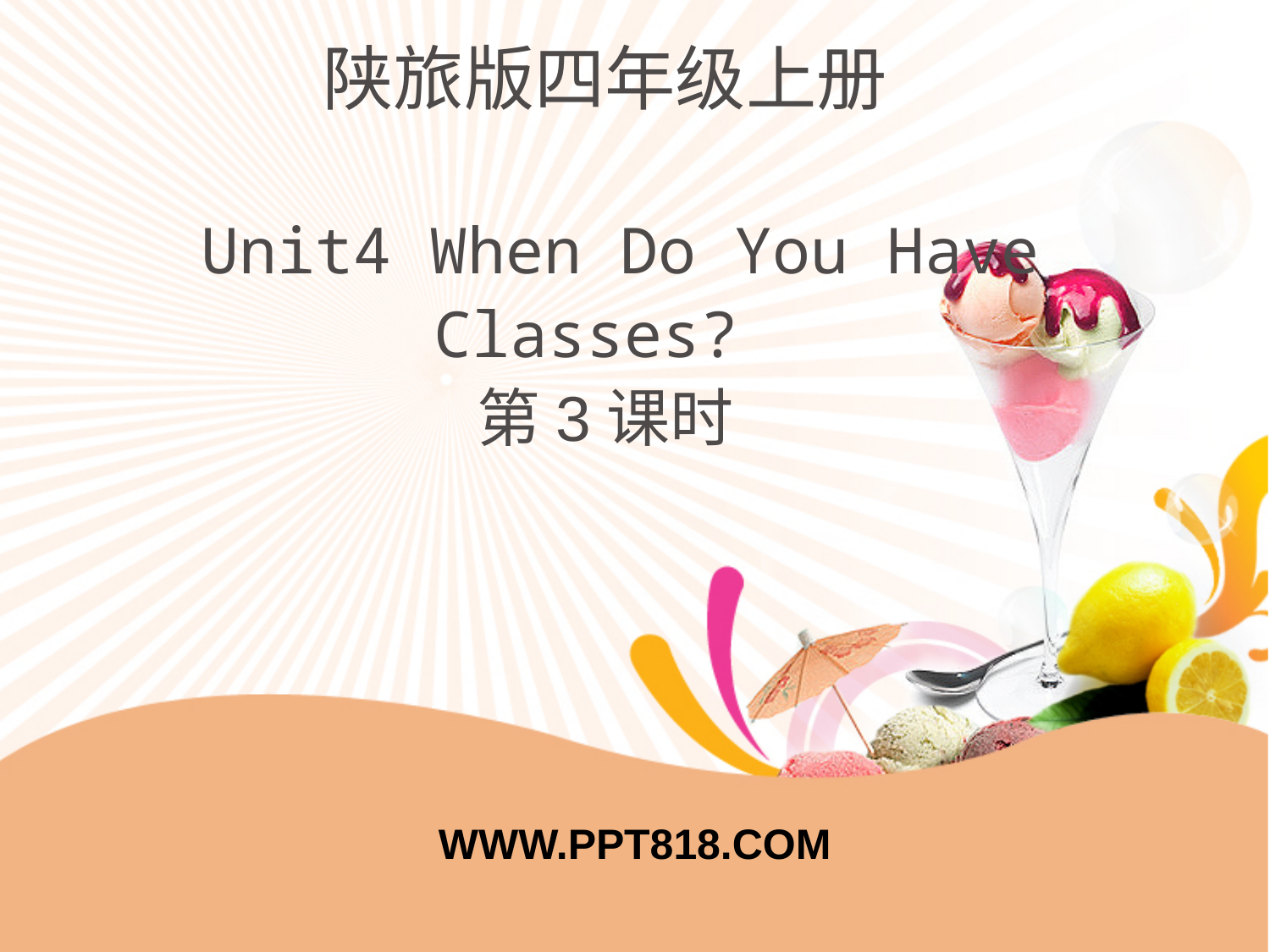

# 陕旅版四年级上册 Unit4 When Do You Have Classes? 第3课时
WWW.PPT818.COM